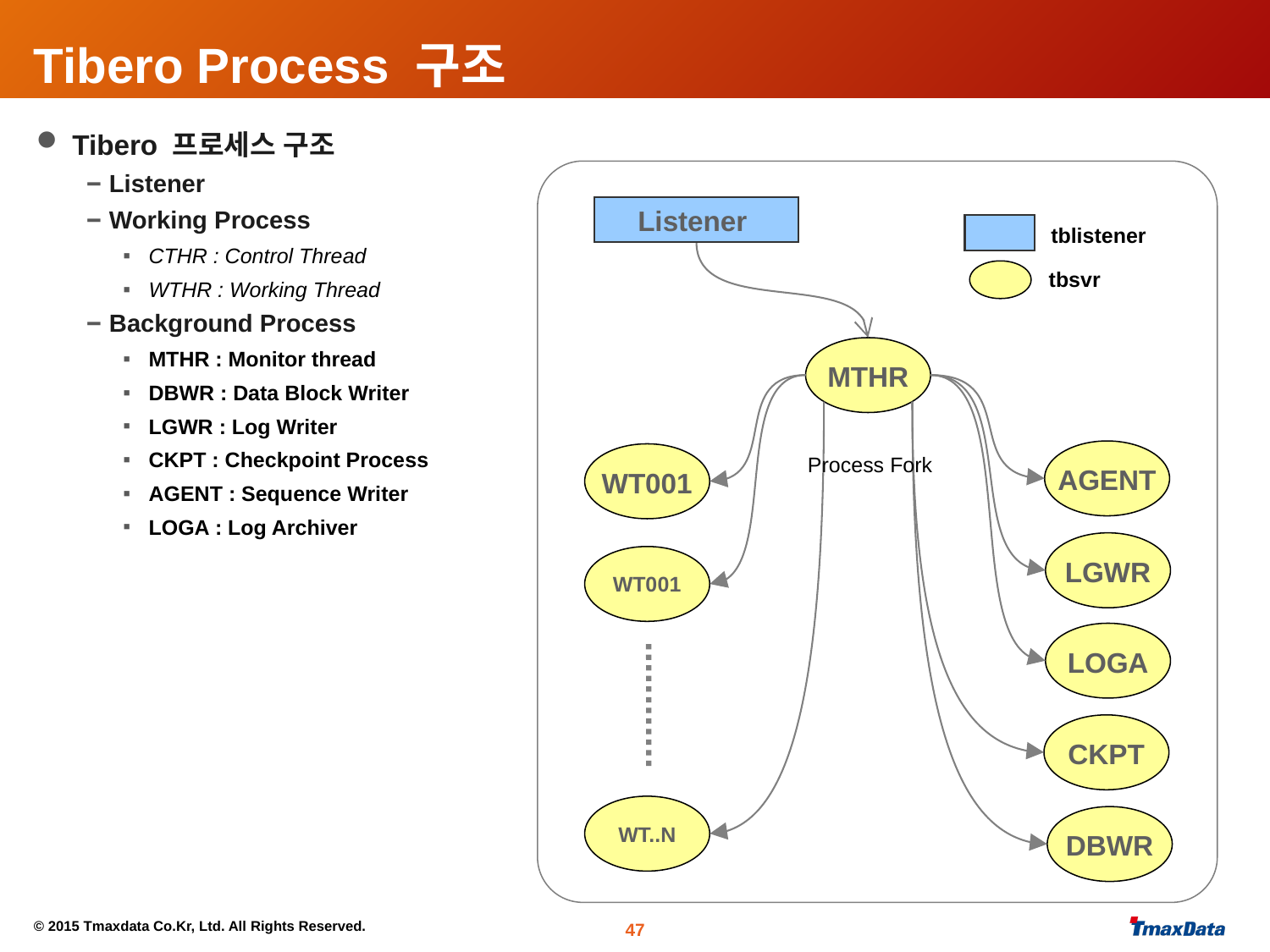

# Tibero Process 구조
 Tibero 프로세스 구조
 Listener
 Working Process
CTHR : Control Thread
WTHR : Working Thread
 Background Process
MTHR : Monitor thread
DBWR : Data Block Writer
LGWR : Log Writer
CKPT : Checkpoint Process
AGENT : Sequence Writer
LOGA : Log Archiver

Listener

tblistener

tbsvr
MTHR
AGENT
WT001
Process Fork
LGWR
WT001
LOGA

CKPT
WT..N
DBWR